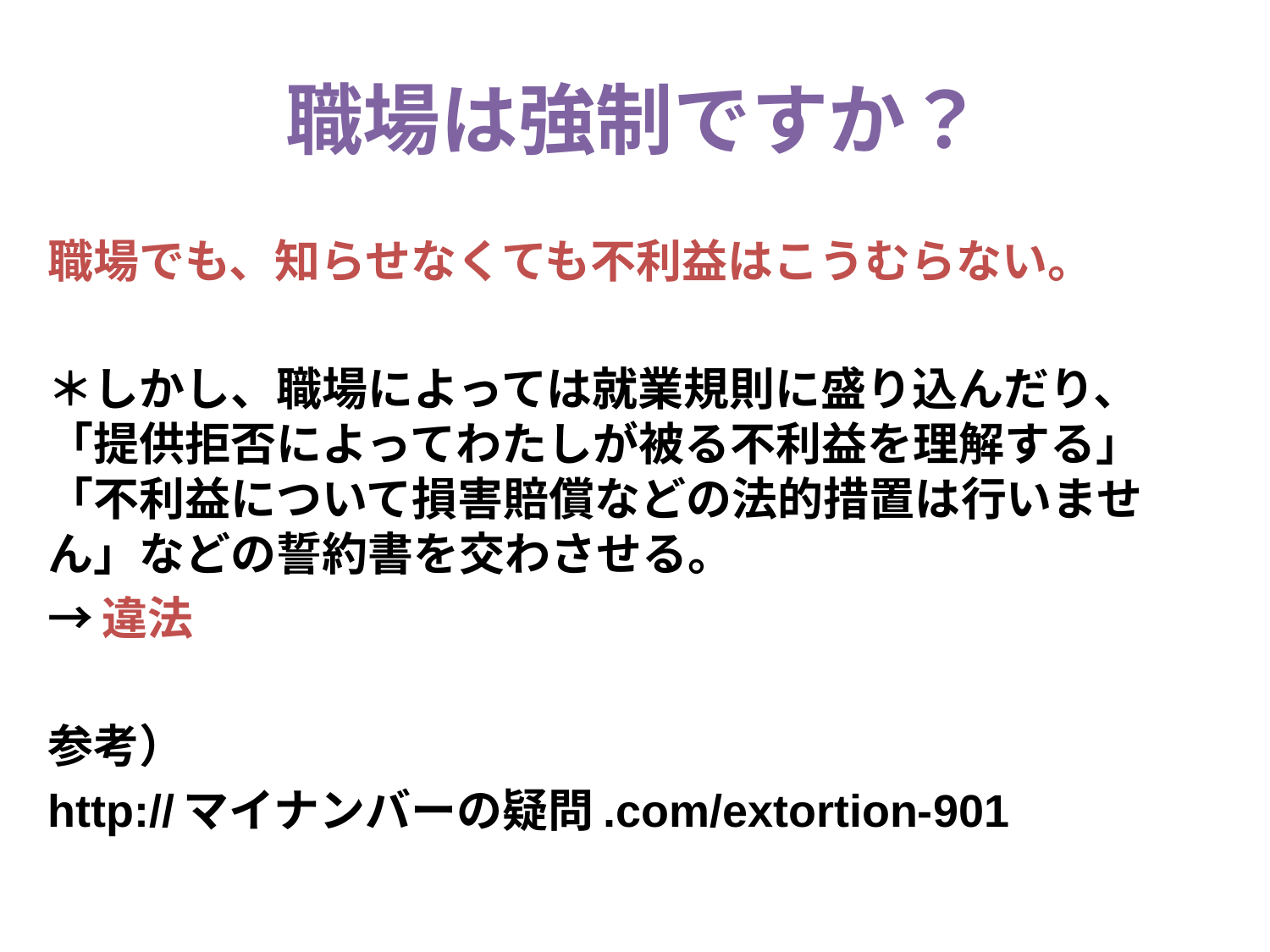

# 職場は強制ですか？
職場でも、知らせなくても不利益はこうむらない。

＊しかし、職場によっては就業規則に盛り込んだり、「提供拒否によってわたしが被る不利益を理解する」「不利益について損害賠償などの法的措置は行いません」などの誓約書を交わさせる。
→違法

参考）
http://マイナンバーの疑問.com/extortion-901